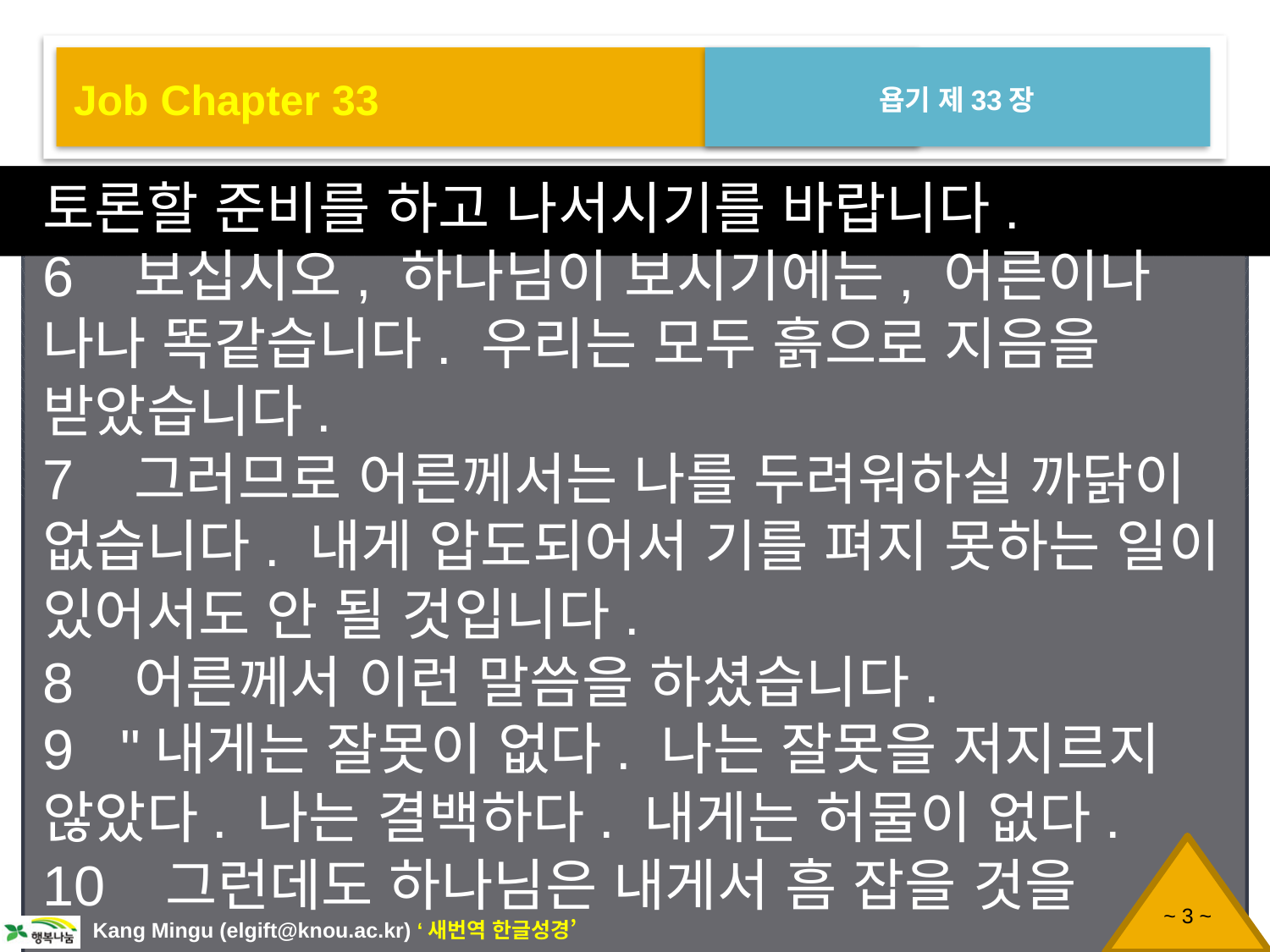

Job Chapter 33
욥기 제33장
토론할 준비를 하고 나서시기를 바랍니다.
6   보십시오, 하나님이 보시기에는, 어른이나 나나 똑같습니다. 우리는 모두 흙으로 지음을 받았습니다.
7   그러므로 어른께서는 나를 두려워하실 까닭이 없습니다. 내게 압도되어서 기를 펴지 못하는 일이 있어서도 안 될 것입니다.
8   어른께서 이런 말씀을 하셨습니다.
9   "내게는 잘못이 없다. 나는 잘못을 저지르지 않았다. 나는 결백하다. 내게는 허물이 없다.
10   그런데도 하나님은 내게서 흠 잡을 것을